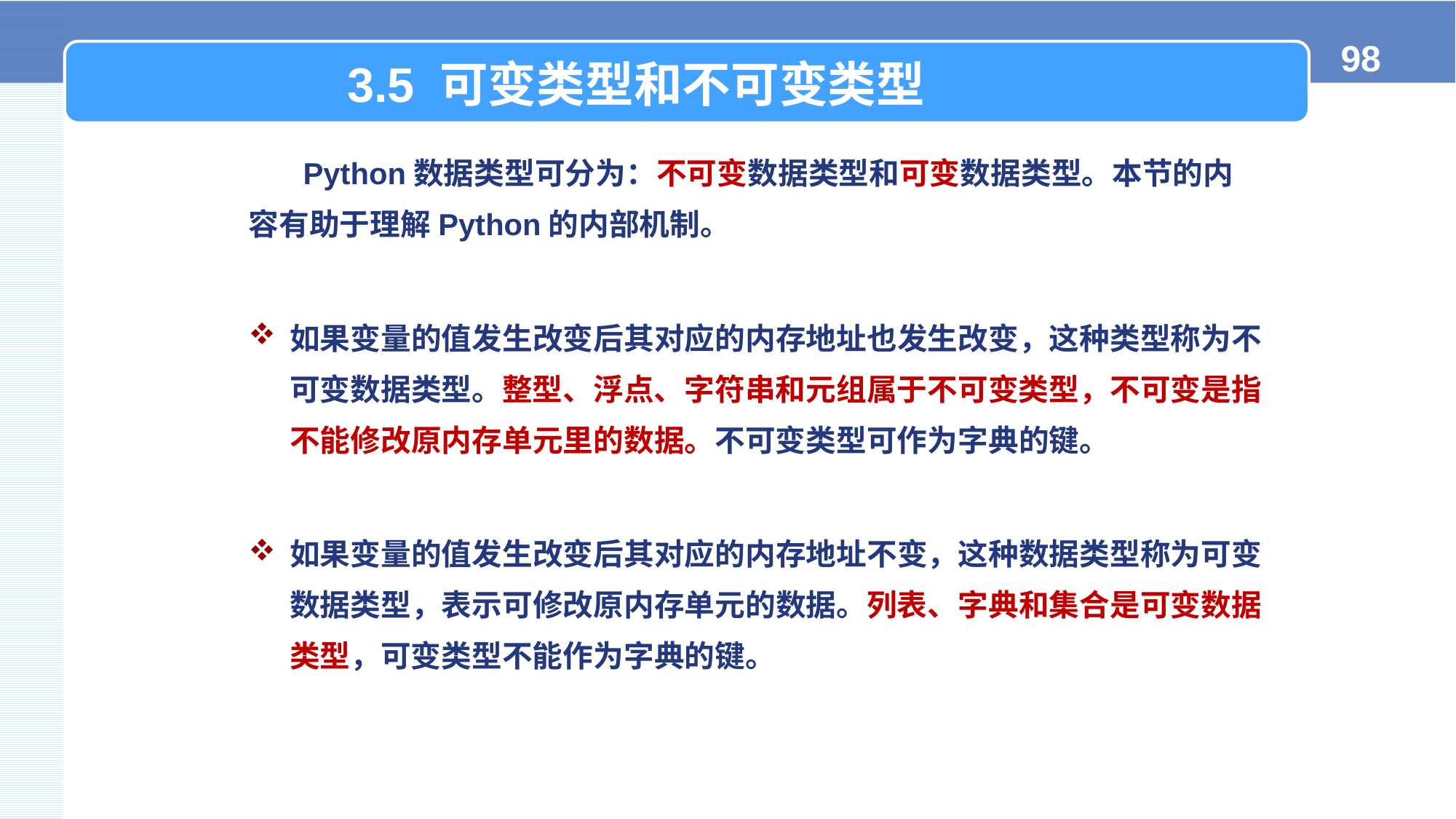

3.5 可变类型和不可变类型
Python数据类型可分为：不可变数据类型和可变数据类型。本节的内容有助于理解Python的内部机制。

如果变量的值发生改变后其对应的内存地址也发生改变，这种类型称为不可变数据类型。整型、浮点、字符串和元组属于不可变类型，不可变是指不能修改原内存单元里的数据。不可变类型可作为字典的键。

如果变量的值发生改变后其对应的内存地址不变，这种数据类型称为可变数据类型，表示可修改原内存单元的数据。列表、字典和集合是可变数据类型，可变类型不能作为字典的键。